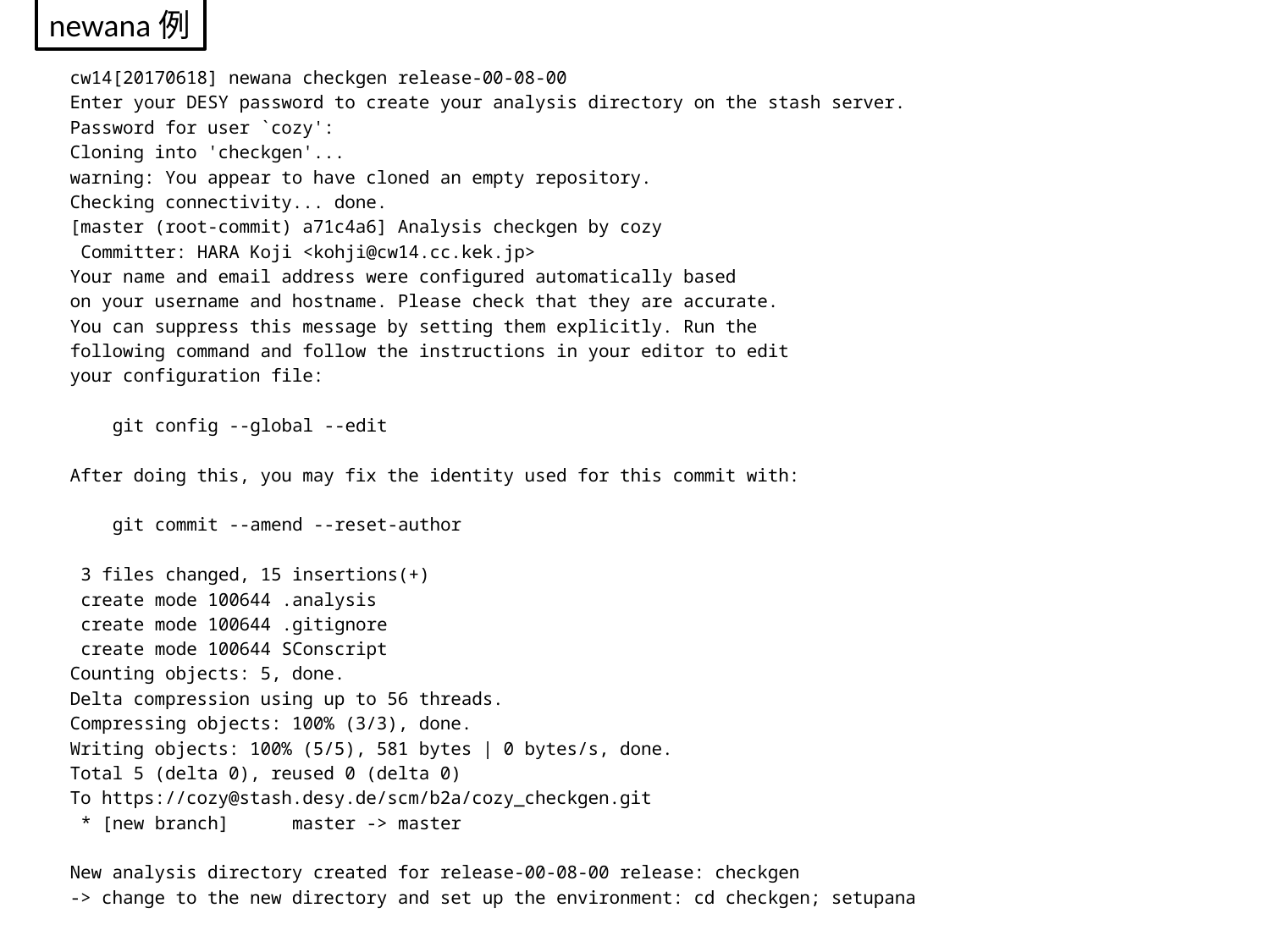

newana例
cw14[20170618] newana checkgen release-00-08-00
Enter your DESY password to create your analysis directory on the stash server.
Password for user `cozy':
Cloning into 'checkgen'...
warning: You appear to have cloned an empty repository.
Checking connectivity... done.
[master (root-commit) a71c4a6] Analysis checkgen by cozy
 Committer: HARA Koji <kohji@cw14.cc.kek.jp>
Your name and email address were configured automatically based
on your username and hostname. Please check that they are accurate.
You can suppress this message by setting them explicitly. Run the
following command and follow the instructions in your editor to edit
your configuration file:

    git config --global --edit

After doing this, you may fix the identity used for this commit with:

    git commit --amend --reset-author

 3 files changed, 15 insertions(+)
 create mode 100644 .analysis
 create mode 100644 .gitignore
 create mode 100644 SConscript
Counting objects: 5, done.
Delta compression using up to 56 threads.
Compressing objects: 100% (3/3), done.
Writing objects: 100% (5/5), 581 bytes | 0 bytes/s, done.
Total 5 (delta 0), reused 0 (delta 0)
To https://cozy@stash.desy.de/scm/b2a/cozy_checkgen.git
 * [new branch]      master -> master

New analysis directory created for release-00-08-00 release: checkgen
-> change to the new directory and set up the environment: cd checkgen; setupana